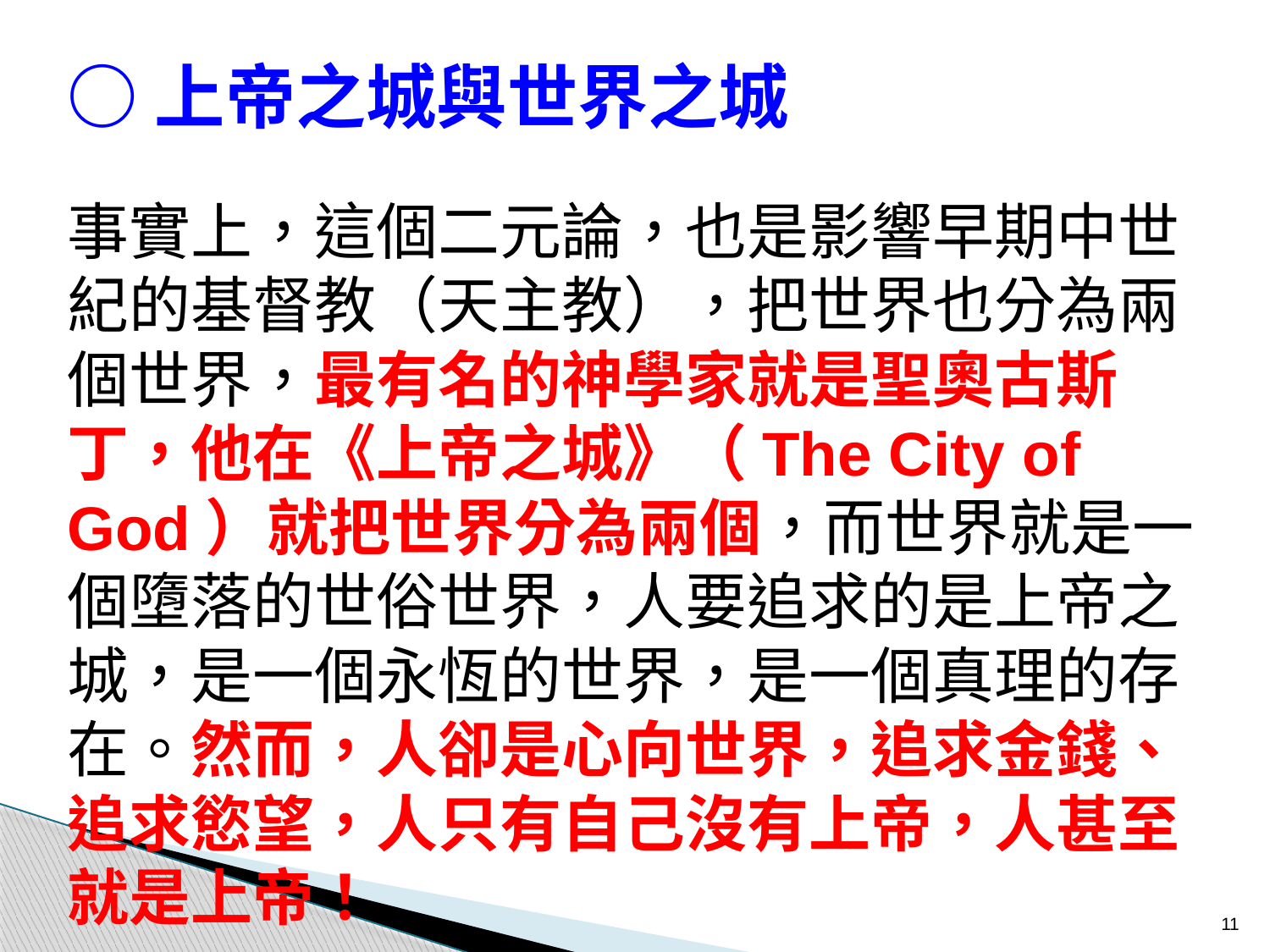

○上帝之城與世界之城
事實上，這個二元論，也是影響早期中世紀的基督教（天主教），把世界也分為兩個世界，最有名的神學家就是聖奧古斯丁，他在《上帝之城》（The City of God）就把世界分為兩個，而世界就是一個墮落的世俗世界，人要追求的是上帝之城，是一個永恆的世界，是一個真理的存在。然而，人卻是心向世界，追求金錢、追求慾望，人只有自己沒有上帝，人甚至就是上帝！
11